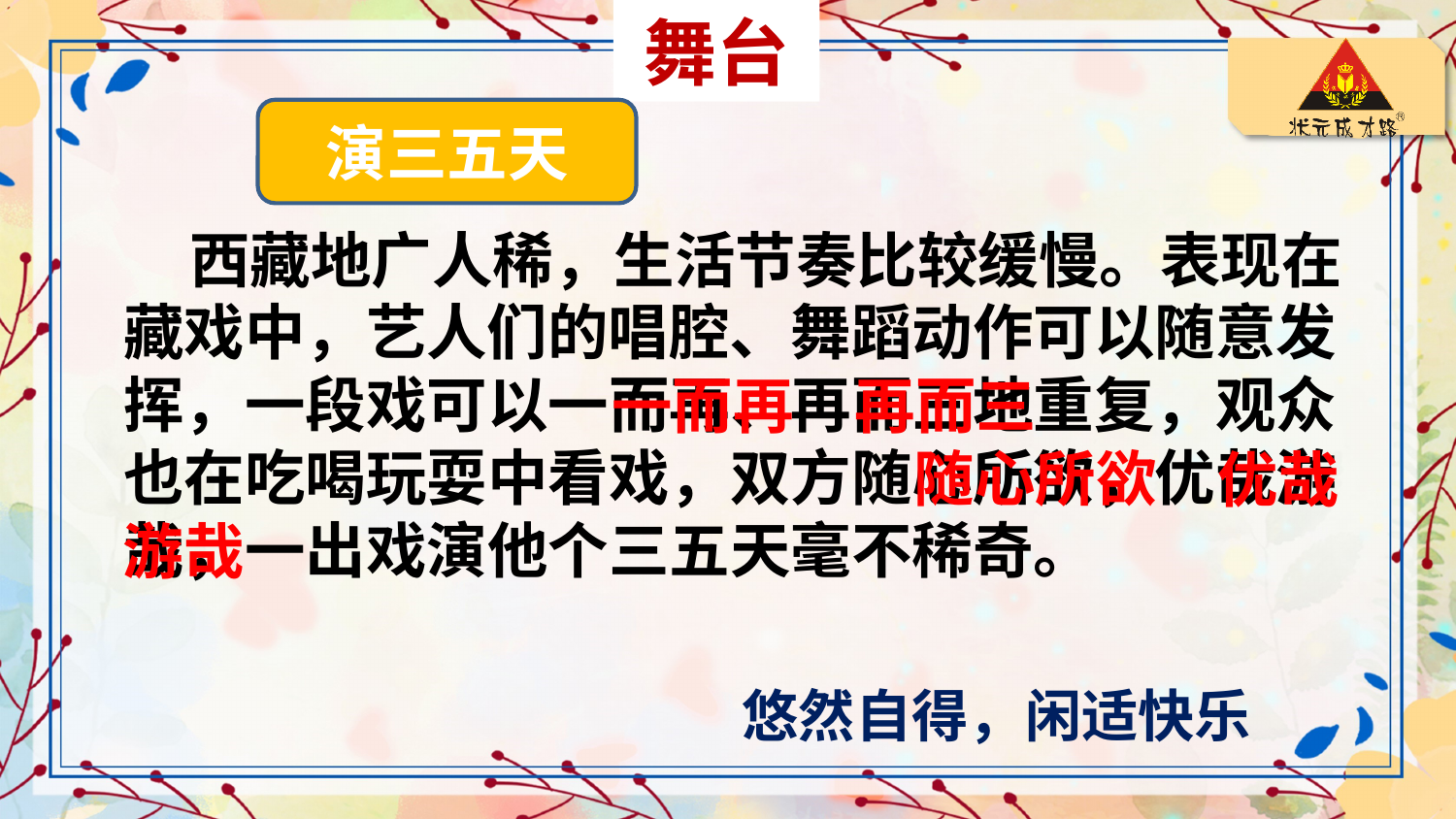

舞台

演三五天
     西藏地广人稀，生活节奏比较缓慢。表现在藏戏中，艺人们的唱腔、舞蹈动作可以随意发挥，一段戏可以一而再、再而三地重复，观众也在吃喝玩耍中看戏，双方随心所欲，优哉游哉，一出戏演他个三五天毫不稀奇。
再而三
一而再
随心所欲
优哉
游哉
悠然自得，闲适快乐